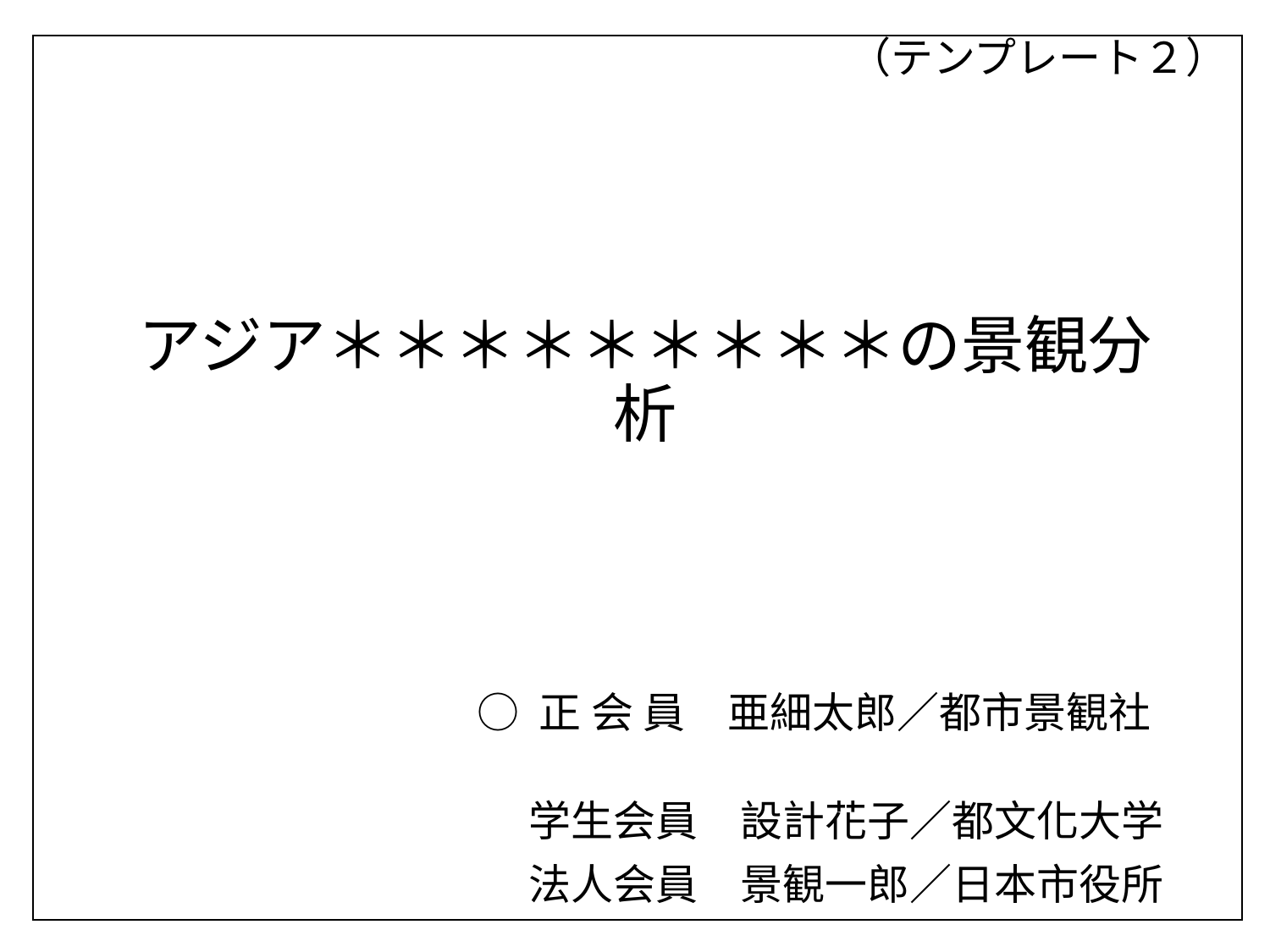

（テンプレート２）

# アジア＊＊＊＊＊＊＊＊＊の景観分析
○ 正 会 員　亜細太郎／都市景観社
　 学生会員　設計花子／都文化大学
　 法人会員　景観一郎／日本市役所